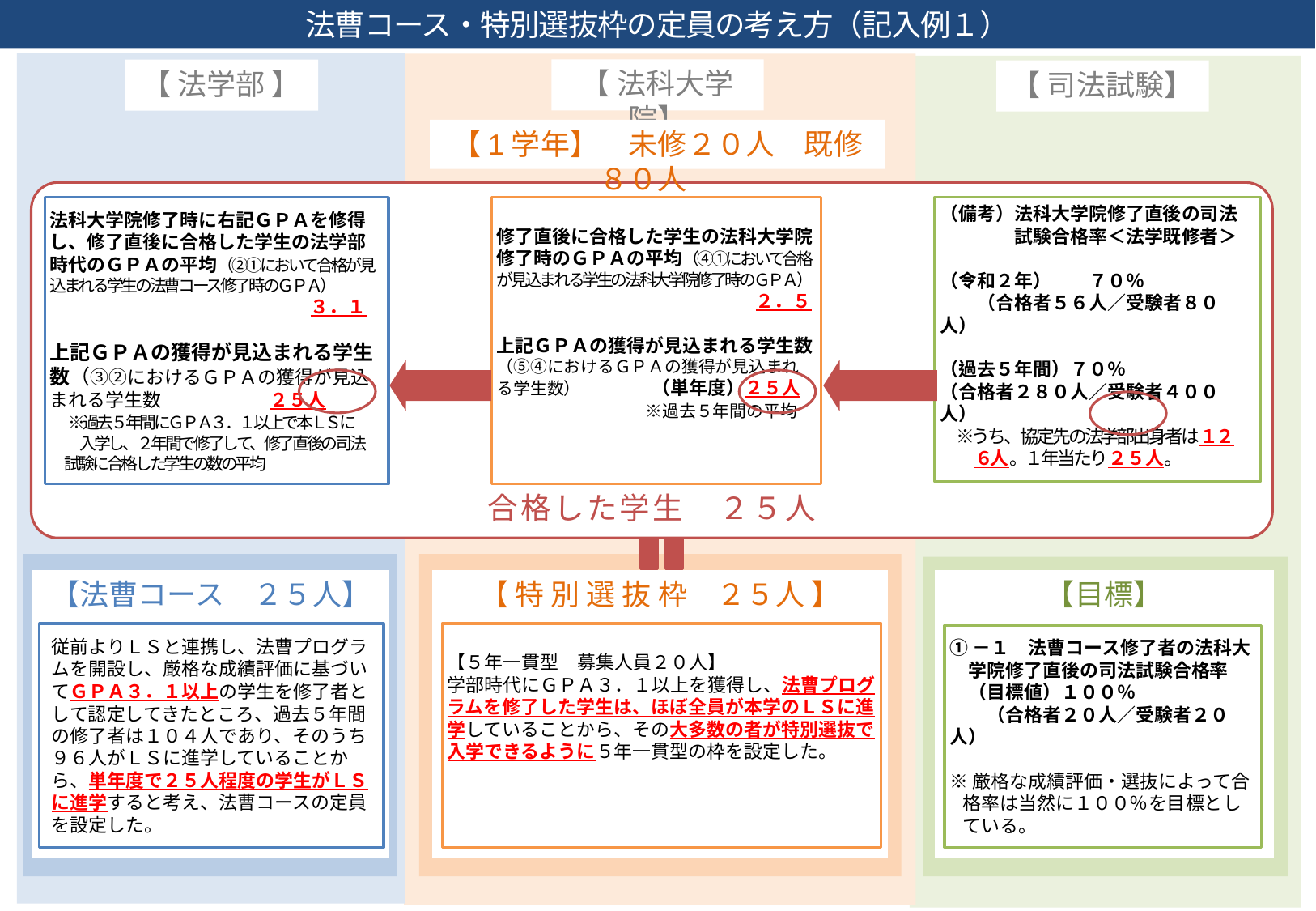

法曹コース・特別選抜枠の定員の考え方（記入例１）

【 法科大学院】
【 法学部 】
【 司法試験】
【1学年】　未修２０人　既修８０人
合格した学生　２５人
法科大学院修了時に右記ＧＰＡを修得し、修了直後に合格した学生の法学部時代のＧＰＡの平均（②①において合格が見込まれる学生の法曹コース修了時のＧＰＡ）
　　　　　　　　　　　　　　３．１

上記ＧＰＡの獲得が見込まれる学生数（③②におけるＧＰＡの獲得が見込まれる学生数　　　　        ２５人
　※過去５年間にＧＰＡ３．１以上で本ＬＳに
　　 入学し、２年間で修了して、修了直後の司法
      試験に合格した学生の数の平均

修了直後に合格した学生の法科大学院修了時のＧＰＡの平均（④①において合格が見込まれる学生の法科大学院修了時のＧＰＡ）
　２．５

上記ＧＰＡの獲得が見込まれる学生数（⑤④におけるＧＰＡの獲得が見込まれる学生数） 　　　　（単年度）２５人
　　　　　　　　※過去５年間の平均
（備考）法科大学院修了直後の司法
　　　　試験合格率＜法学既修者＞

（令和２年）　　７０％
　　（合格者５６人／受験者８０人）

（過去５年間）７０％
（合格者２８０人／受験者４００人）
　※うち、協定先の法学部出身者は１２
　　６人。１年当たり２５人。

【法曹コース　２５人】
【 特 別 選 抜 枠　２５人 】
【目標】

従前よりＬＳと連携し、法曹プログラムを開設し、厳格な成績評価に基づいてＧＰＡ３．１以上の学生を修了者として認定してきたところ、過去５年間の修了者は１０４人であり、そのうち９６人がＬＳに進学していることから、単年度で２５人程度の学生がＬＳに進学すると考え、法曹コースの定員を設定した。

【５年一貫型　募集人員２０人】
学部時代にＧＰＡ３．１以上を獲得し、法曹プログラムを修了した学生は、ほぼ全員が本学のＬＳに進学していることから、その大多数の者が特別選抜で入学できるように５年一貫型の枠を設定した。
①－１　法曹コース修了者の法科大
　学院修了直後の司法試験合格率
　（目標値）１００％
　　（合格者２０人／受験者２０人）

※厳格な成績評価・選抜によって合格率は当然に１００％を目標としている。